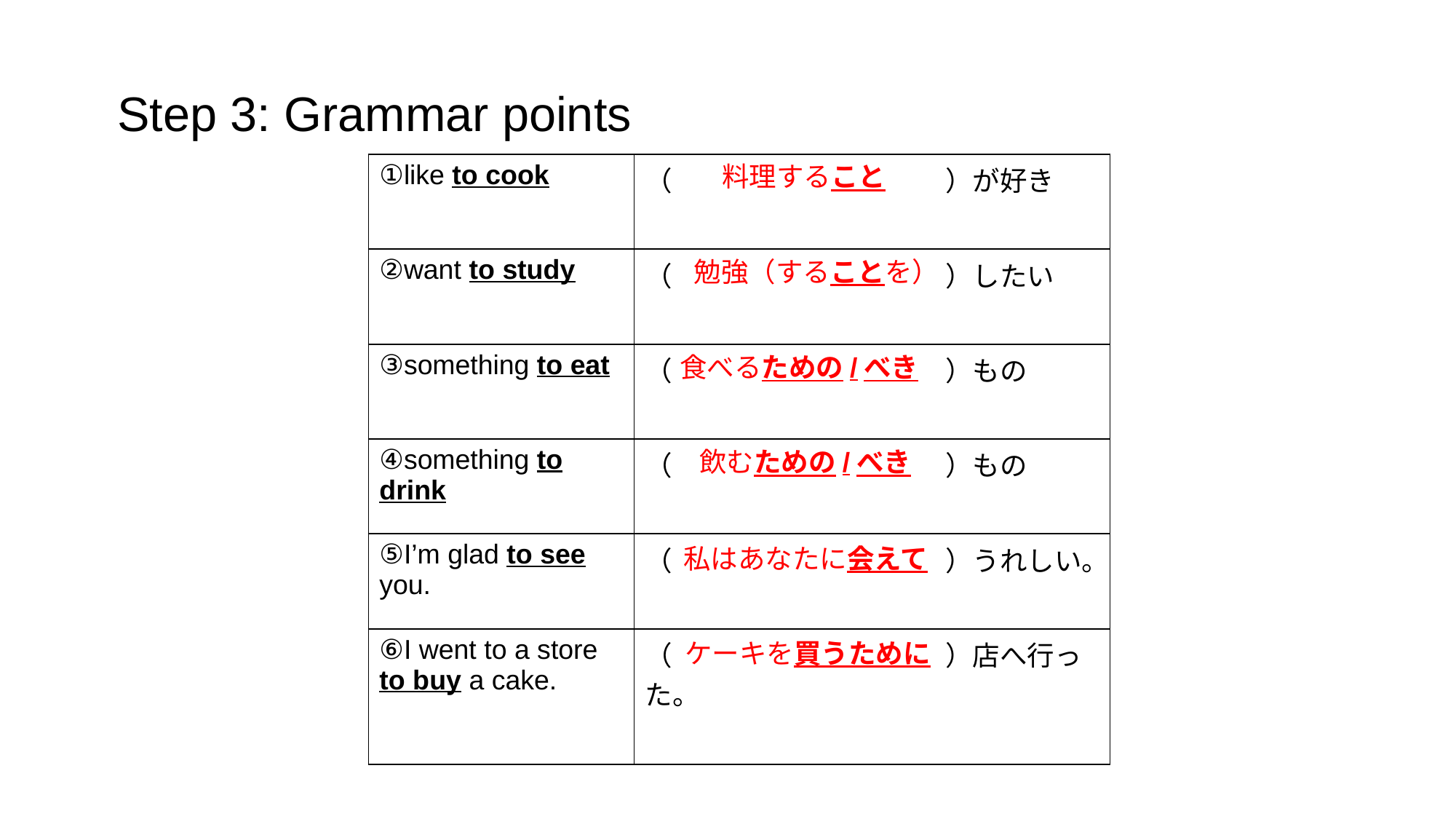

Step 3: Grammar points
| ①like to cook | （　　　　　　　　　　）が好き |
| --- | --- |
| ②want to study | （　　　　　　　　　　）したい |
| ③something to eat | （　　　　　　　　　　）もの |
| ④something to drink | （　　　　　　　　　　）もの |
| ⑤I’m glad to see you. | （　　　　　　　　　　）うれしい。 |
| ⑥I went to a store to buy a cake. | （　　　　　　　　　　）店へ行った。 |
料理すること
勉強（することを）
食べるための/べき
飲むための/べき
私はあなたに会えて
ケーキを買うために